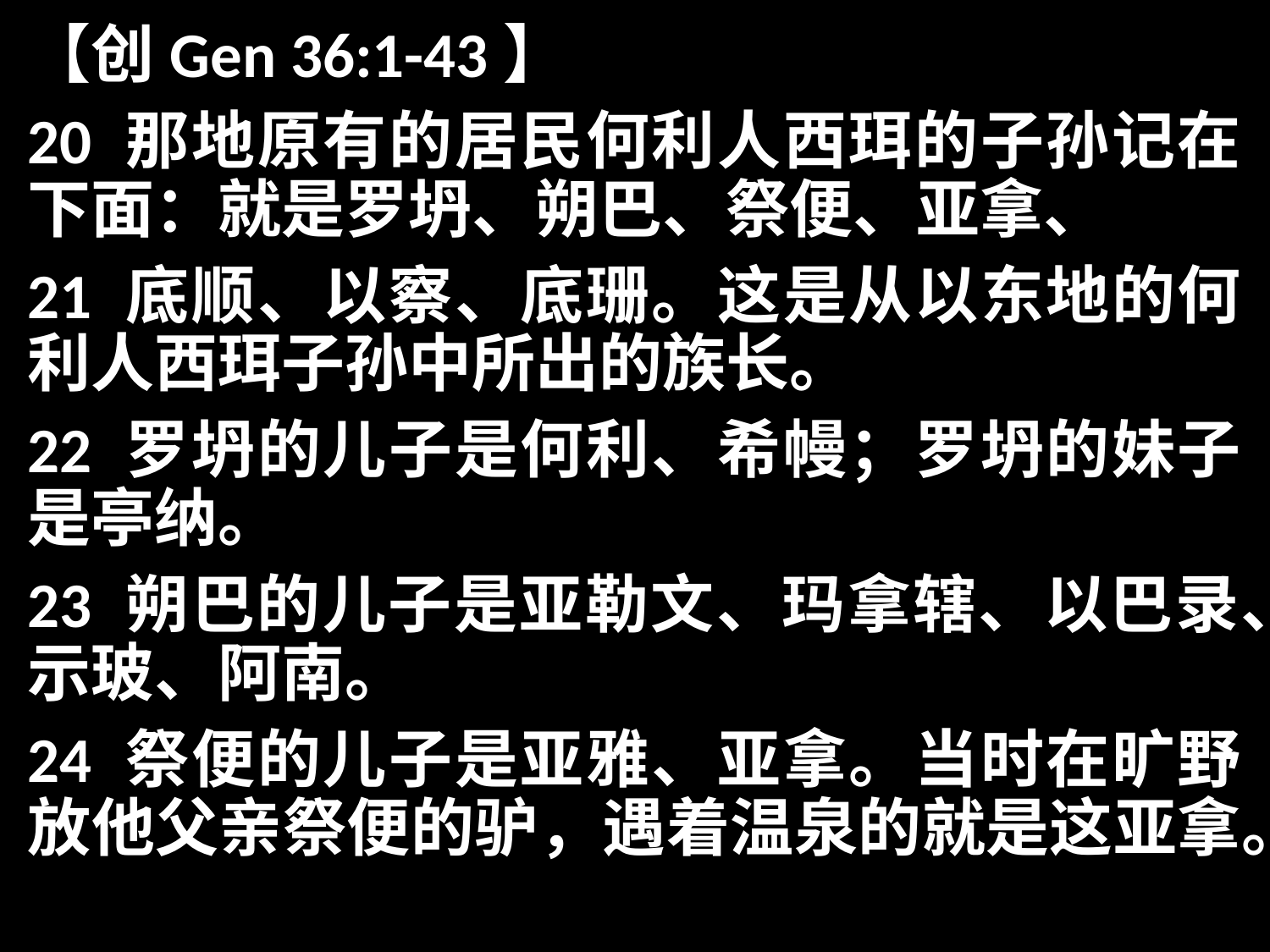

【创Gen 36:1-43】
20 那地原有的居民何利人西珥的子孙记在下面：就是罗坍、朔巴、祭便、亚拿、
21 底顺、以察、底珊。这是从以东地的何利人西珥子孙中所出的族长。
22 罗坍的儿子是何利、希幔；罗坍的妹子是亭纳。
23 朔巴的儿子是亚勒文、玛拿辖、以巴录、示玻、阿南。
24 祭便的儿子是亚雅、亚拿。当时在旷野放他父亲祭便的驴，遇着温泉的就是这亚拿。